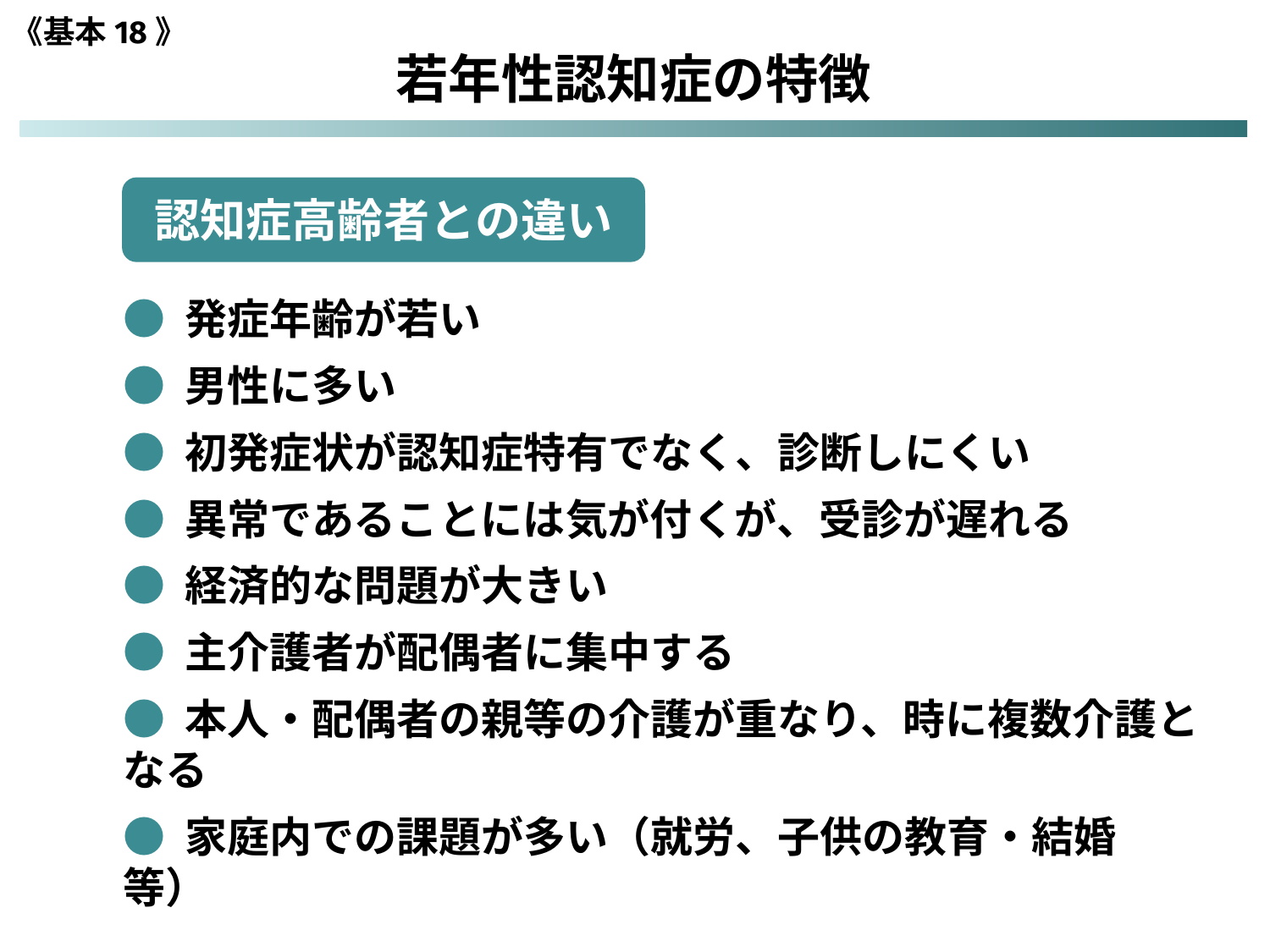

《基本18》
若年性認知症の特徴

認知症高齢者との違い

● 発症年齢が若い
● 男性に多い
● 初発症状が認知症特有でなく、診断しにくい
● 異常であることには気が付くが、受診が遅れる
● 経済的な問題が大きい
● 主介護者が配偶者に集中する
● 本人・配偶者の親等の介護が重なり、時に複数介護となる
● 家庭内での課題が多い（就労、子供の教育・結婚 等）